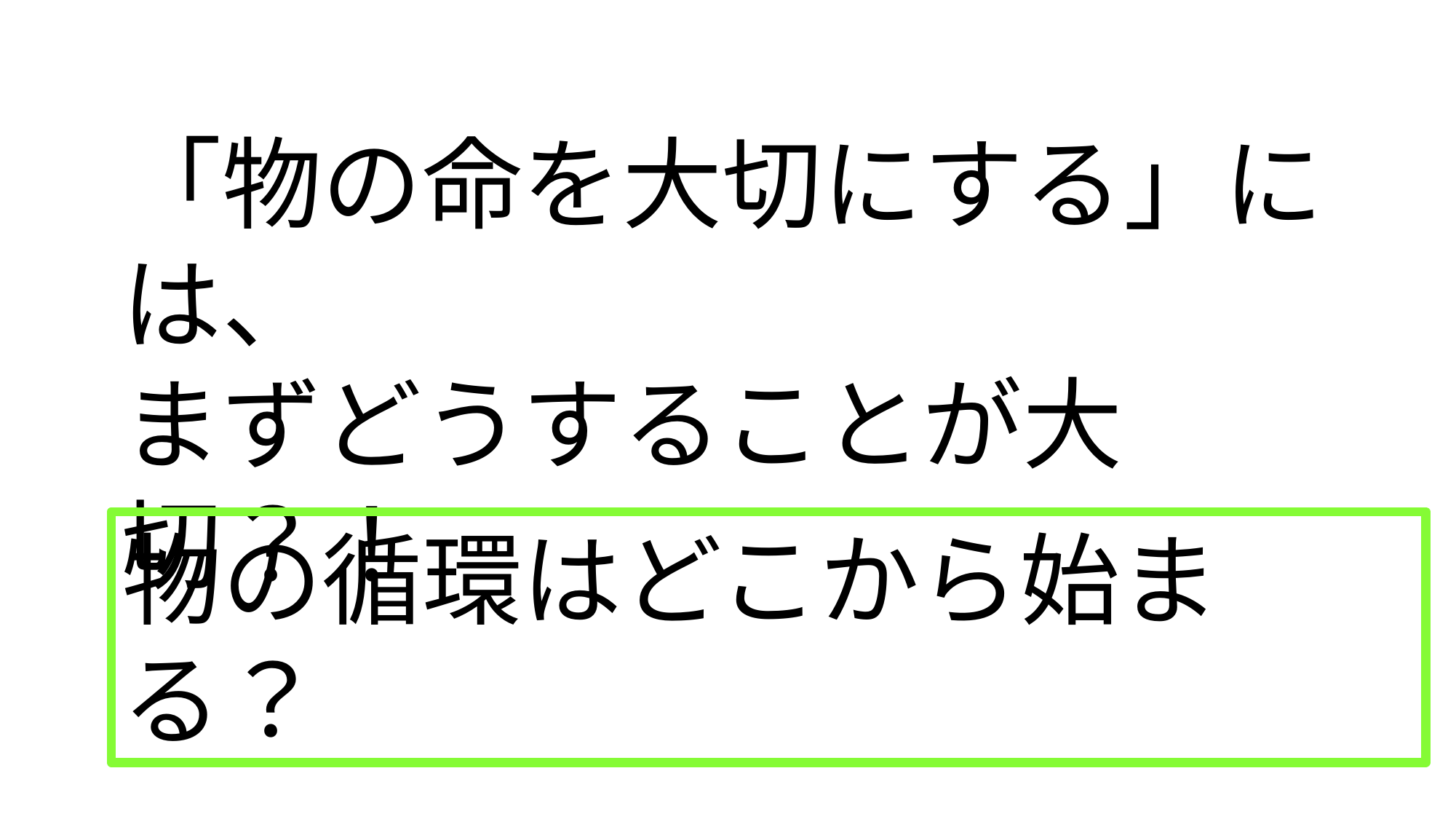

「物の命を大切にする」には、
まずどうすることが大切？！
物の循環はどこから始まる？